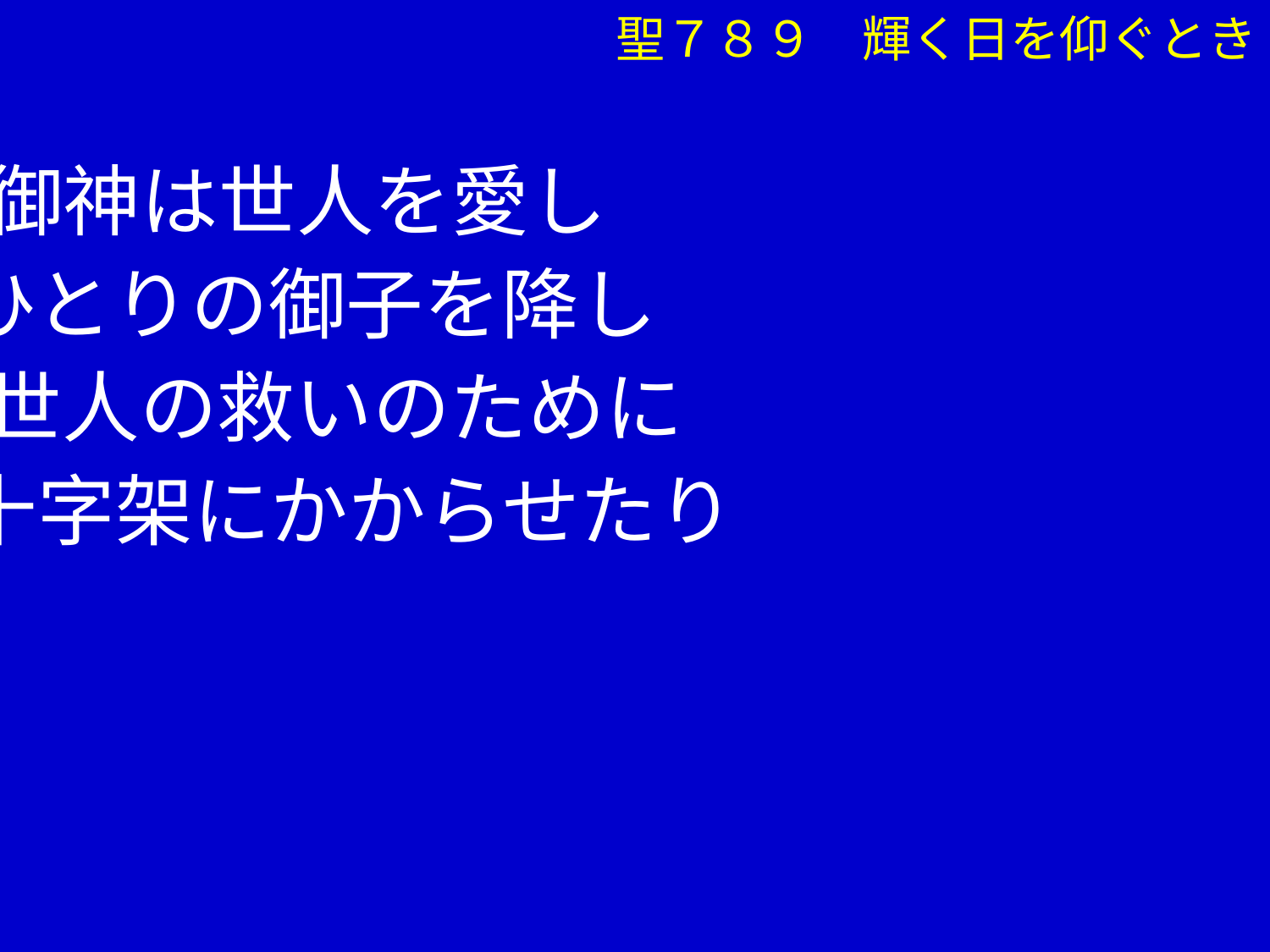

聖７８９　輝く日を仰ぐとき

③御神は世人を愛し
   ひとりの御子を降し
　 世人の救いのために
   十字架にかからせたり